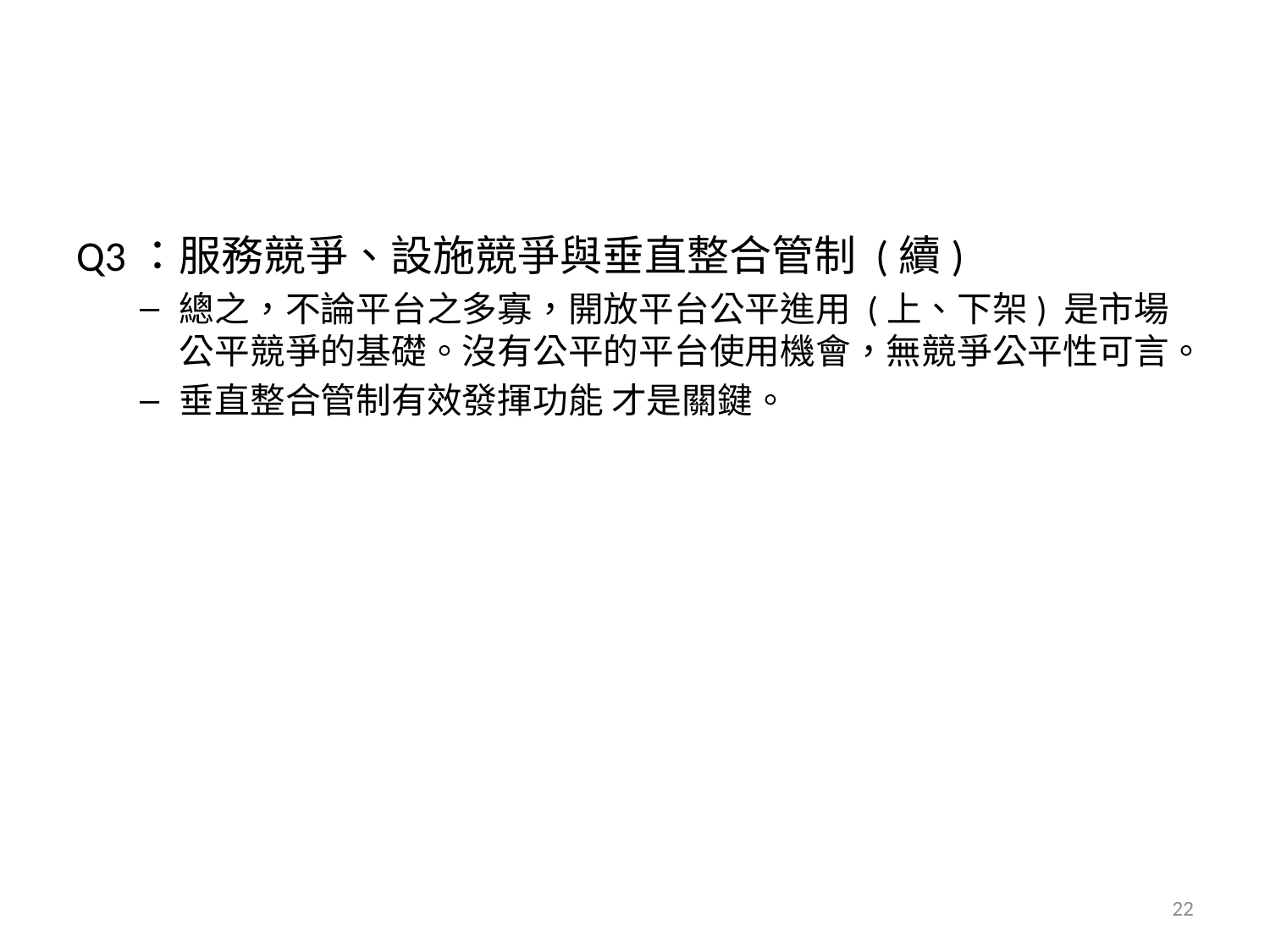

#
Q3：服務競爭、設施競爭與垂直整合管制 (續)
總之，不論平台之多寡，開放平台公平進用 (上、下架) 是市場公平競爭的基礎。沒有公平的平台使用機會，無競爭公平性可言。
垂直整合管制有效發揮功能 才是關鍵。

22